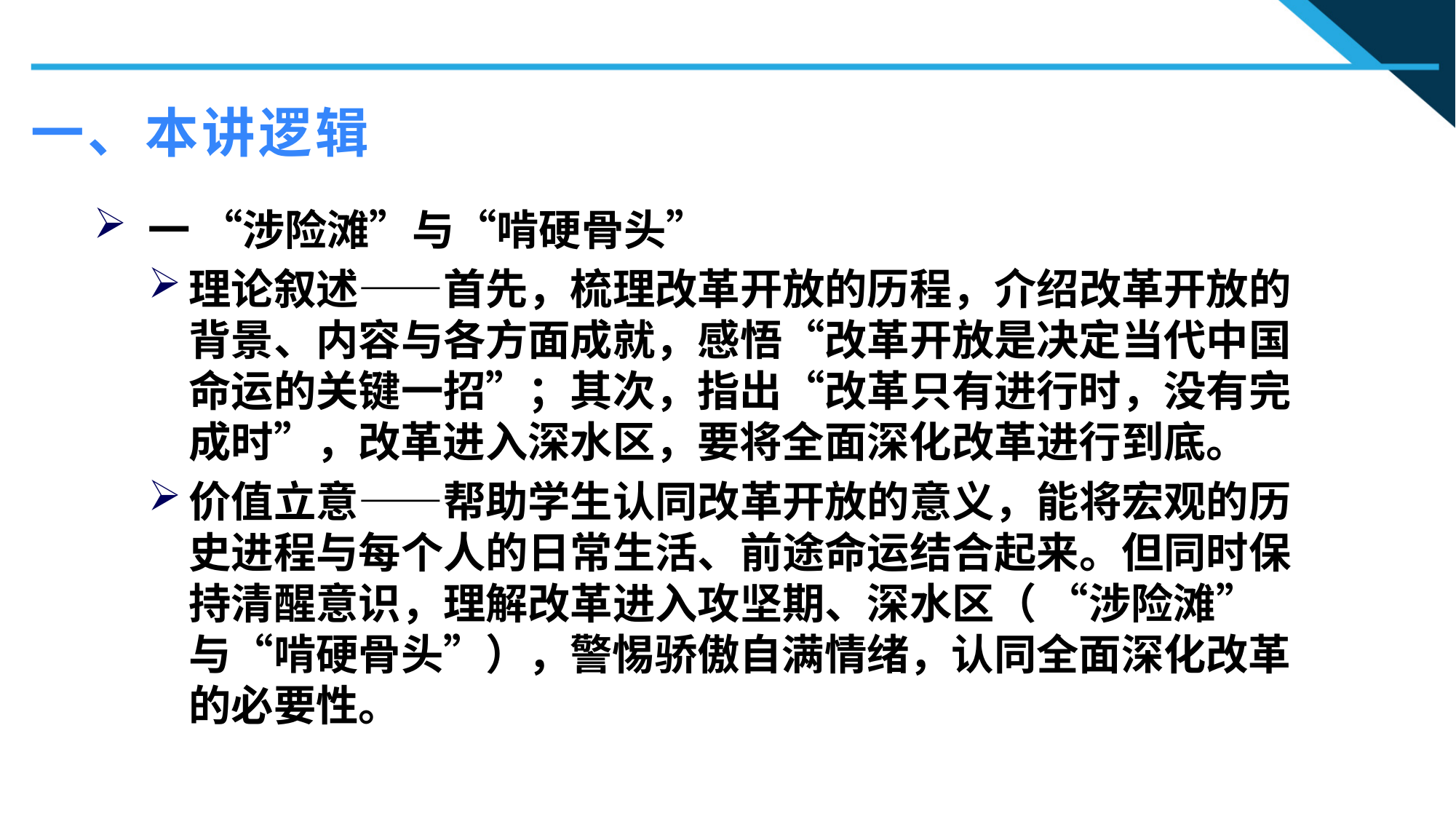

一、本讲逻辑
一 “涉险滩”与“啃硬骨头”
理论叙述——首先，梳理改革开放的历程，介绍改革开放的背景、内容与各方面成就，感悟“改革开放是决定当代中国命运的关键一招”；其次，指出“改革只有进行时，没有完成时”，改革进入深水区，要将全面深化改革进行到底。
价值立意——帮助学生认同改革开放的意义，能将宏观的历史进程与每个人的日常生活、前途命运结合起来。但同时保持清醒意识，理解改革进入攻坚期、深水区（ “涉险滩”与“啃硬骨头”），警惕骄傲自满情绪，认同全面深化改革的必要性。